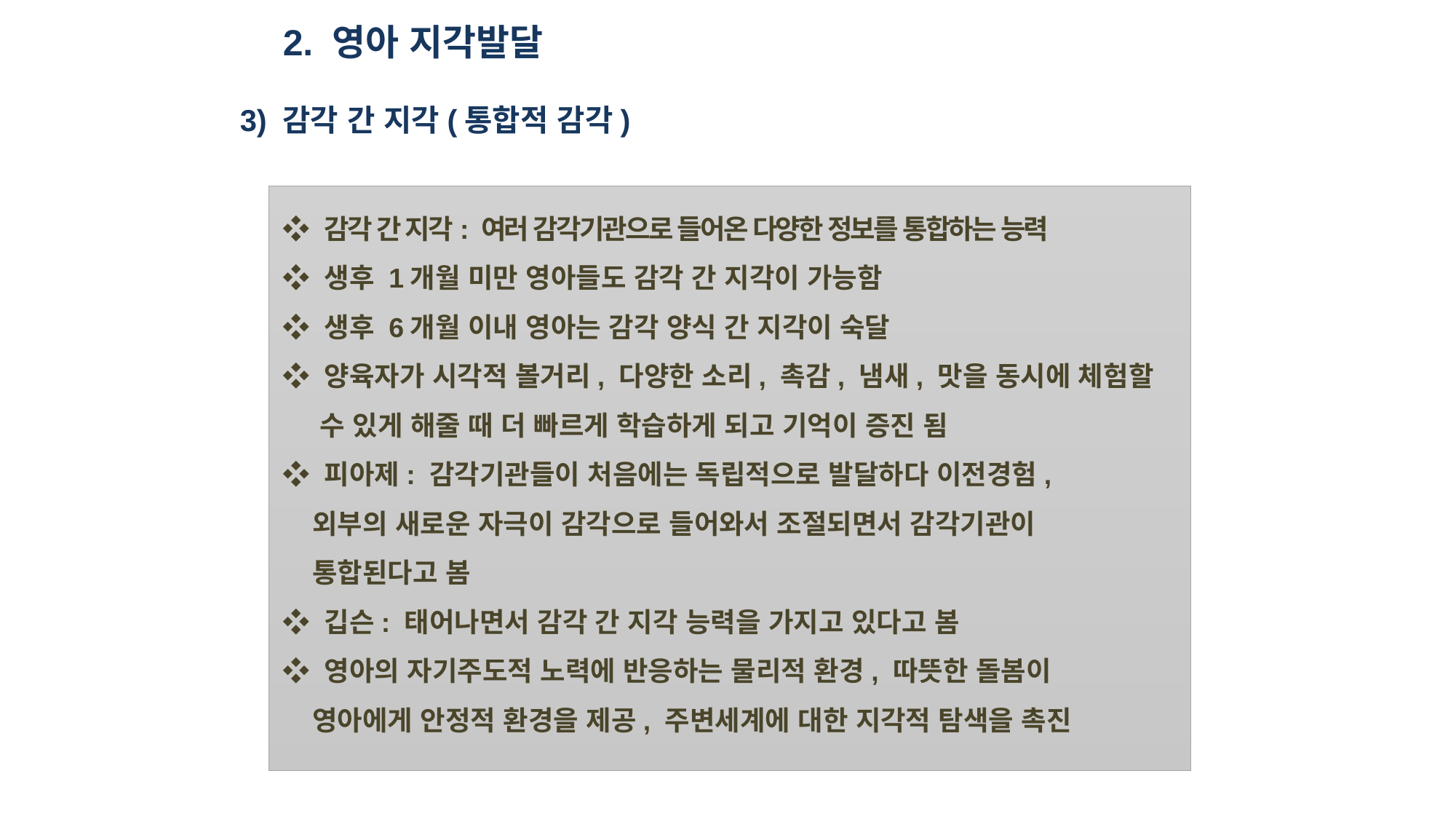

2. 영아 지각발달
3) 감각 간 지각(통합적 감각)

❖ 감각 간 지각: 여러 감각기관으로 들어온 다양한 정보를 통합하는 능력
❖ 생후 1개월 미만 영아들도 감각 간 지각이 가능함
❖ 생후 6개월 이내 영아는 감각 양식 간 지각이 숙달
❖ 양육자가 시각적 볼거리, 다양한 소리, 촉감, 냄새, 맛을 동시에 체험할
    수 있게 해줄 때 더 빠르게 학습하게 되고 기억이 증진 됨
❖ 피아제: 감각기관들이 처음에는 독립적으로 발달하다 이전경험,
   외부의 새로운 자극이 감각으로 들어와서 조절되면서 감각기관이
   통합된다고 봄
❖ 깁슨: 태어나면서 감각 간 지각 능력을 가지고 있다고 봄
❖ 영아의 자기주도적 노력에 반응하는 물리적 환경, 따뜻한 돌봄이
   영아에게 안정적 환경을 제공, 주변세계에 대한 지각적 탐색을 촉진